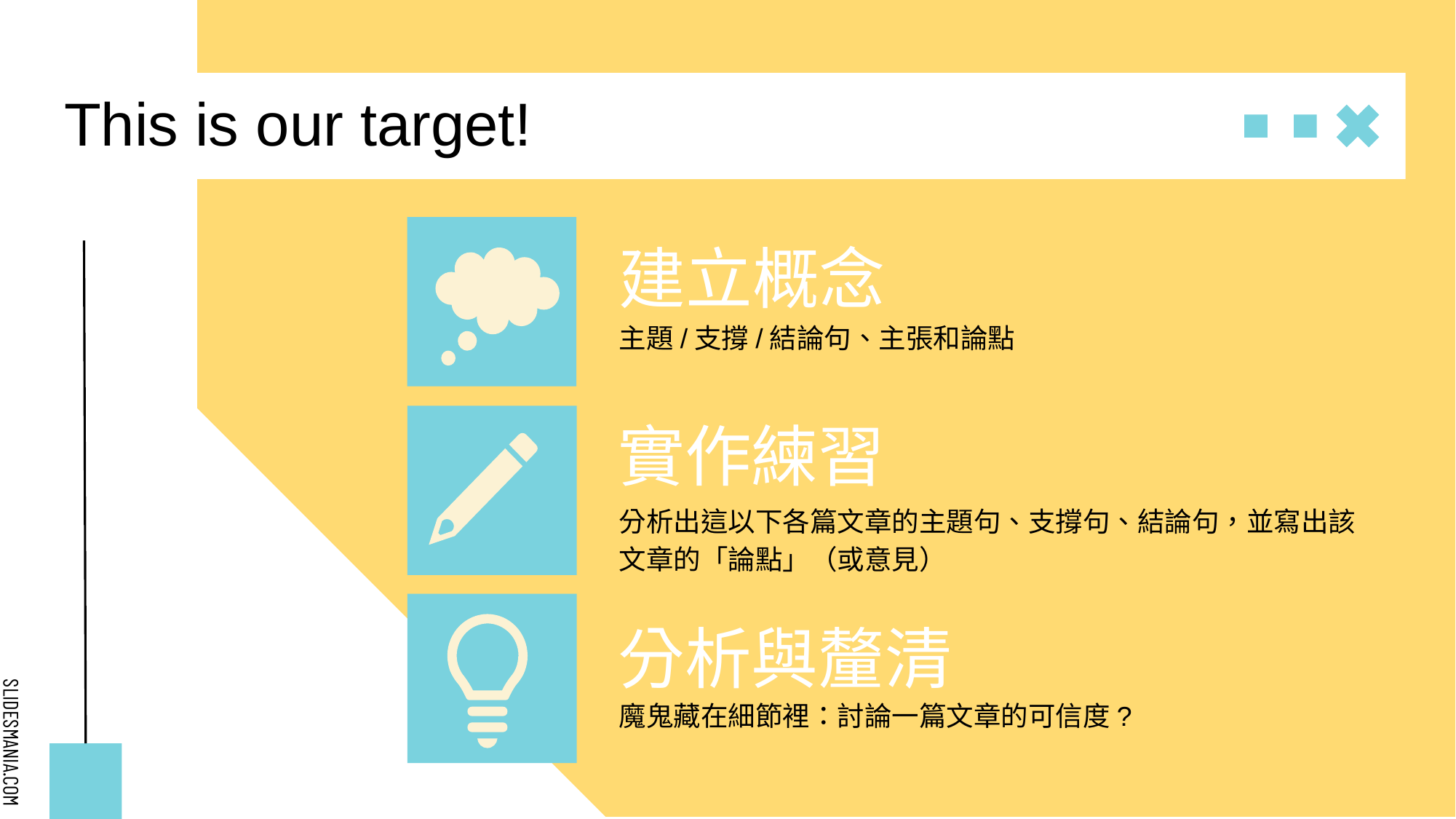

# This is our target!
建立概念

主題/支撐/結論句、主張和論點
實作練習

分析出這以下各篇文章的主題句、支撐句、結論句，並寫出該文章的「論點」（或意見）
分析與釐清

魔鬼藏在細節裡：討論一篇文章的可信度?